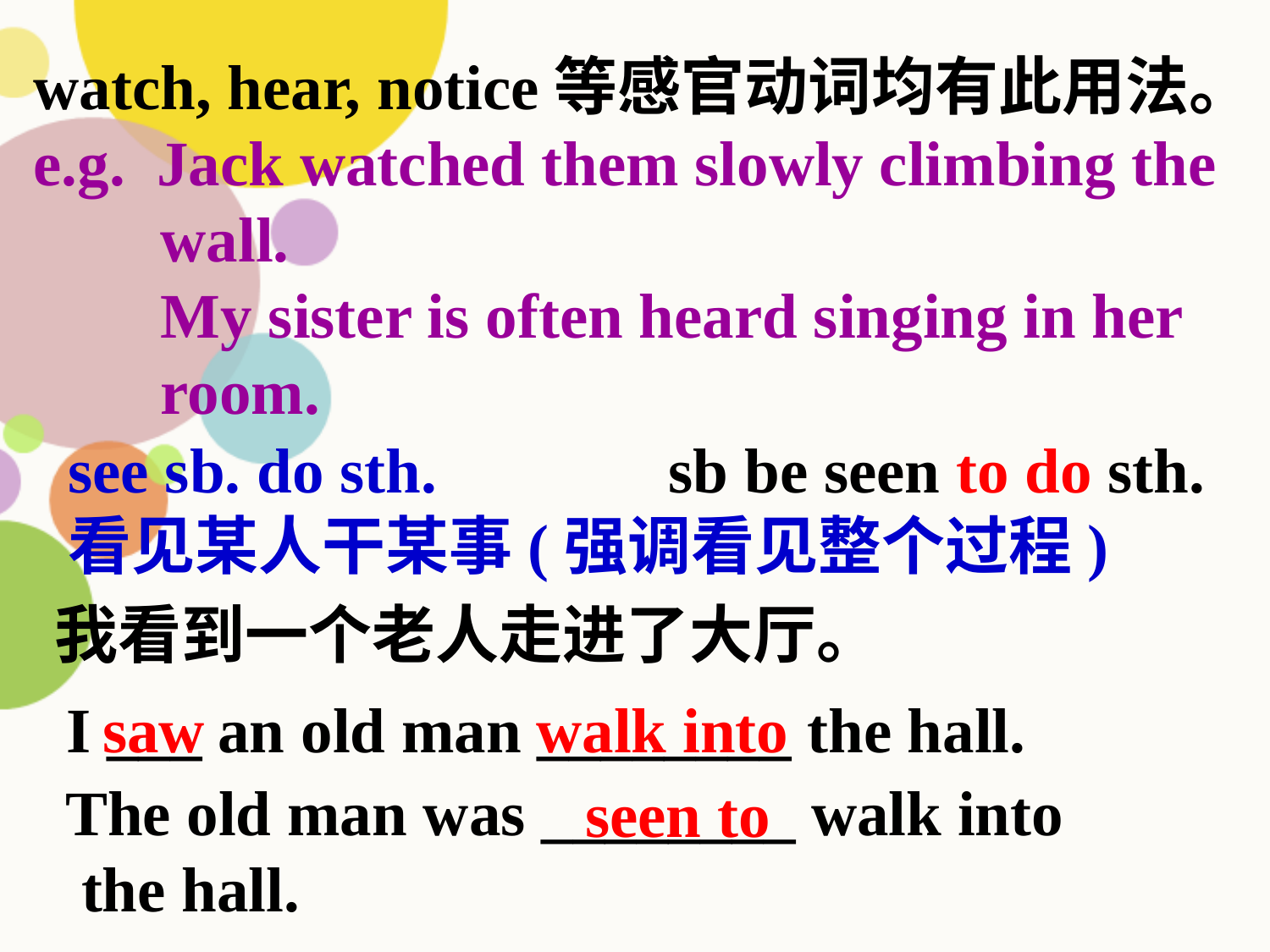

watch, hear, notice等感官动词均有此用法。
e.g.  Jack watched them slowly climbing the
        wall.
        My sister is often heard singing in her
        room.
see sb. do sth.
看见某人干某事(强调看见整个过程)
sb be seen to do sth.

我看到一个老人走进了大厅。
I ___ an old man ________ the hall.
 saw
 walk into
The old man was ________ walk into
 the hall.
 seen to